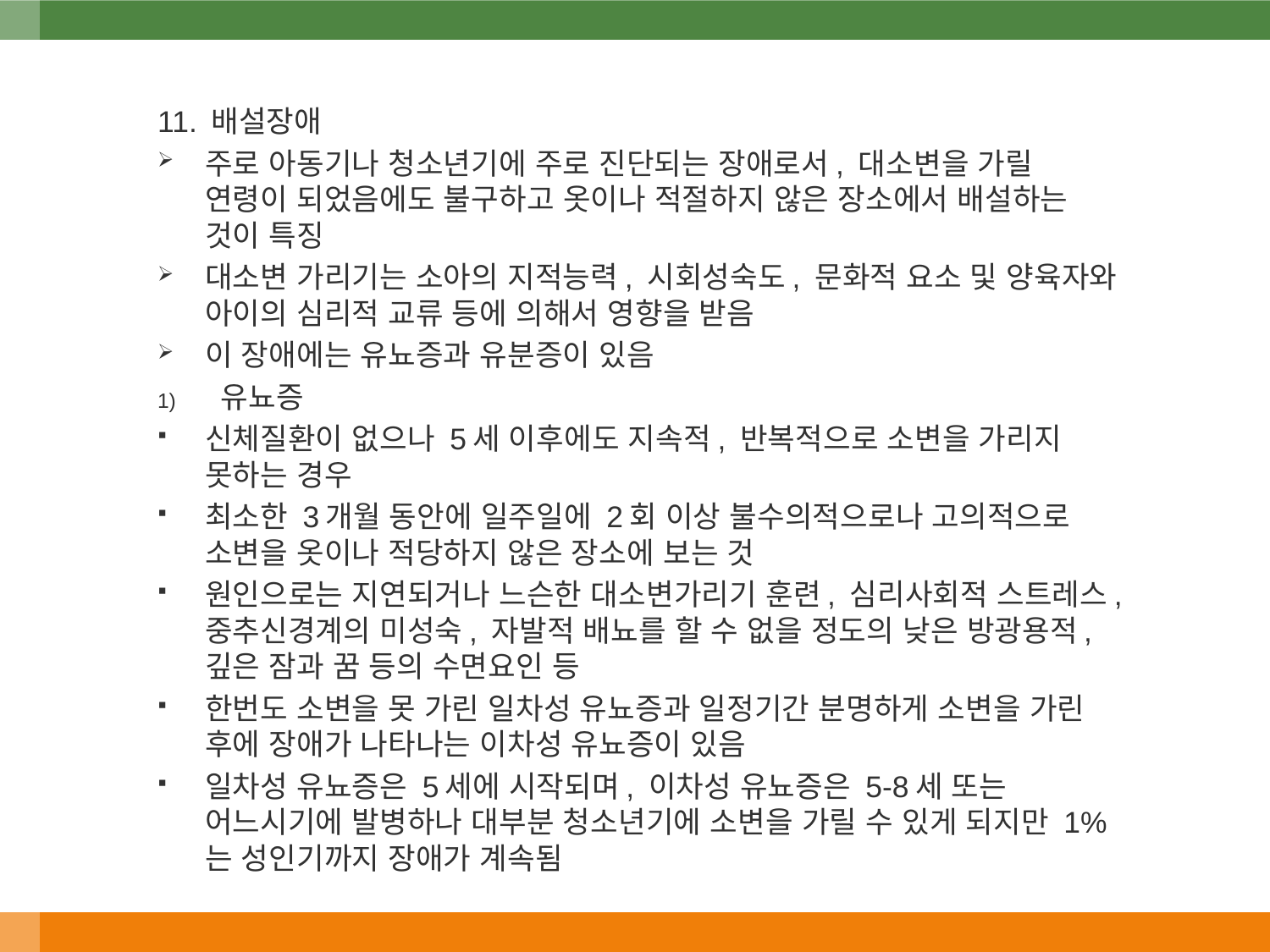

11. 배설장애
주로 아동기나 청소년기에 주로 진단되는 장애로서, 대소변을 가릴 연령이 되었음에도 불구하고 옷이나 적절하지 않은 장소에서 배설하는 것이 특징
대소변 가리기는 소아의 지적능력, 시회성숙도, 문화적 요소 및 양육자와 아이의 심리적 교류 등에 의해서 영향을 받음
이 장애에는 유뇨증과 유분증이 있음
유뇨증
신체질환이 없으나 5세 이후에도 지속적, 반복적으로 소변을 가리지 못하는 경우
최소한 3개월 동안에 일주일에 2회 이상 불수의적으로나 고의적으로 소변을 옷이나 적당하지 않은 장소에 보는 것
원인으로는 지연되거나 느슨한 대소변가리기 훈련, 심리사회적 스트레스, 중추신경계의 미성숙, 자발적 배뇨를 할 수 없을 정도의 낮은 방광용적, 깊은 잠과 꿈 등의 수면요인 등
한번도 소변을 못 가린 일차성 유뇨증과 일정기간 분명하게 소변을 가린 후에 장애가 나타나는 이차성 유뇨증이 있음
일차성 유뇨증은 5세에 시작되며, 이차성 유뇨증은 5-8세 또는 어느시기에 발병하나 대부분 청소년기에 소변을 가릴 수 있게 되지만 1%는 성인기까지 장애가 계속됨